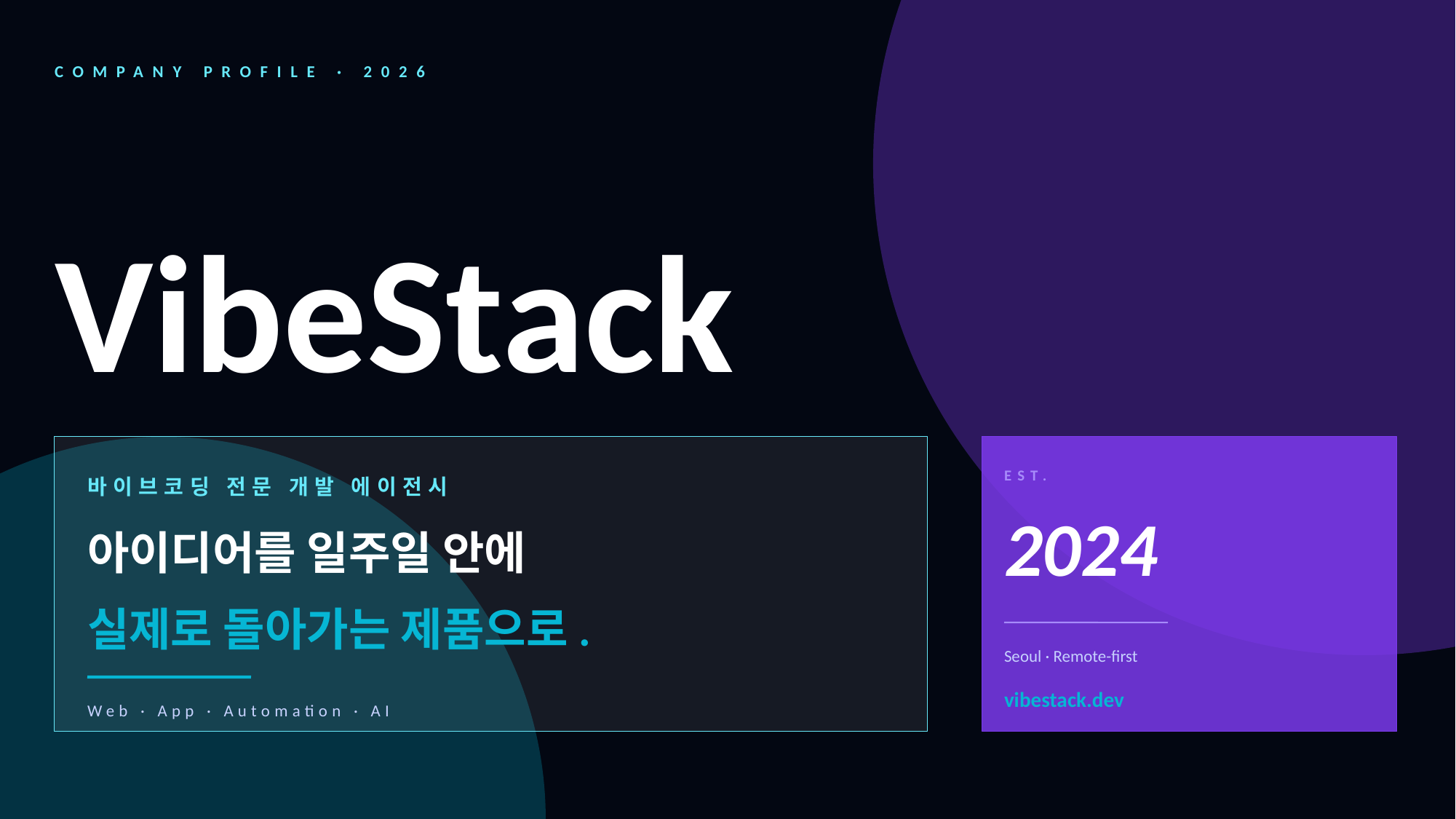

COMPANY PROFILE · 2026
VibeStack

바이브코딩 전문 개발 에이전시
EST.
2024
아이디어를 일주일 안에
실제로 돌아가는 제품으로.

Seoul · Remote-first

vibestack.dev
Web · App · Automation · AI